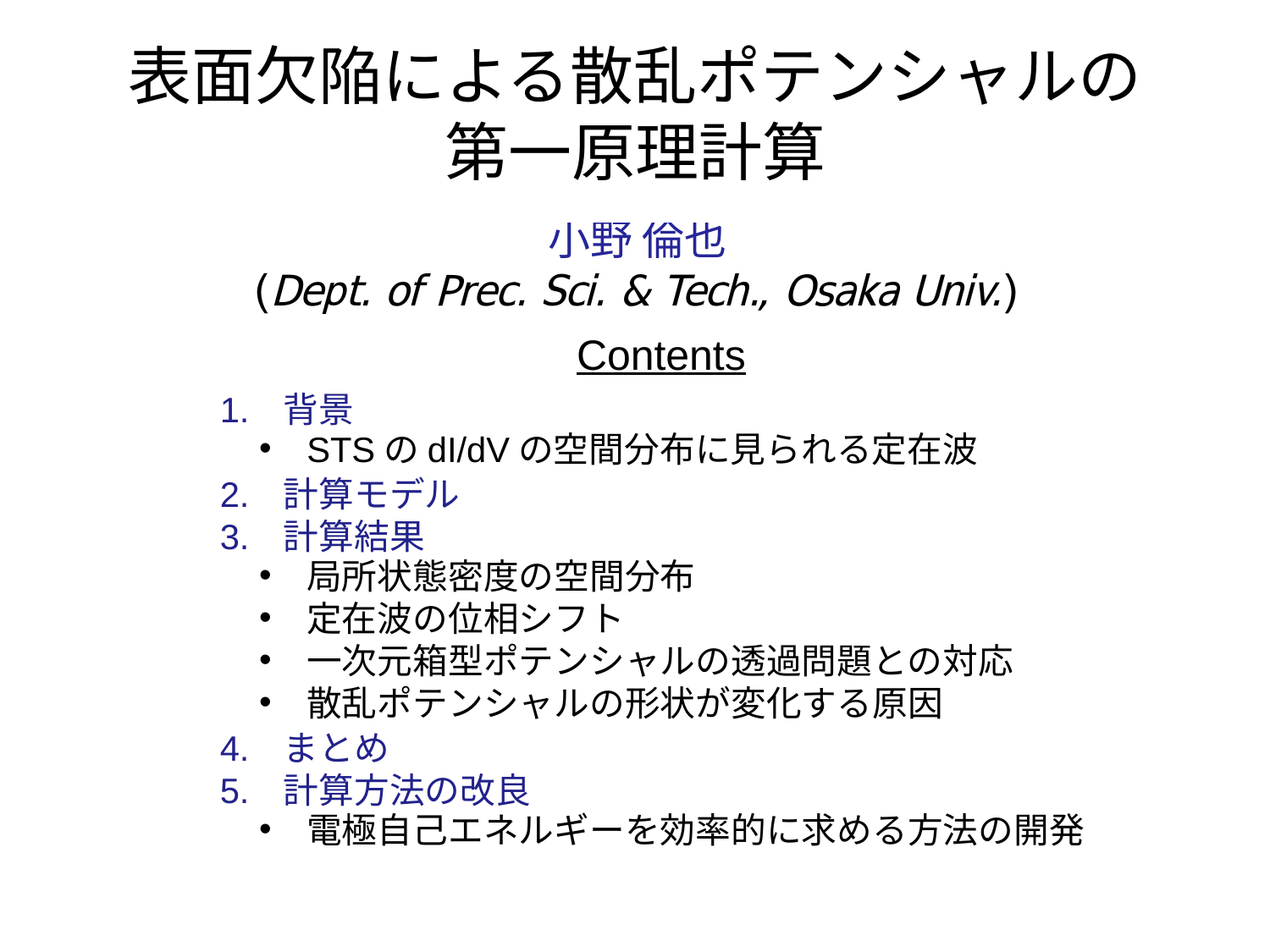

表面欠陥による散乱ポテンシャルの
第一原理計算

小野 倫也
(Dept. of Prec. Sci. & Tech., Osaka Univ.)
Contents
背景

計算モデル
計算結果

まとめ
計算方法の改良

STSのdI/dVの空間分布に見られる定在波

局所状態密度の空間分布
定在波の位相シフト
一次元箱型ポテンシャルの透過問題との対応
散乱ポテンシャルの形状が変化する原因

電極自己エネルギーを効率的に求める方法の開発